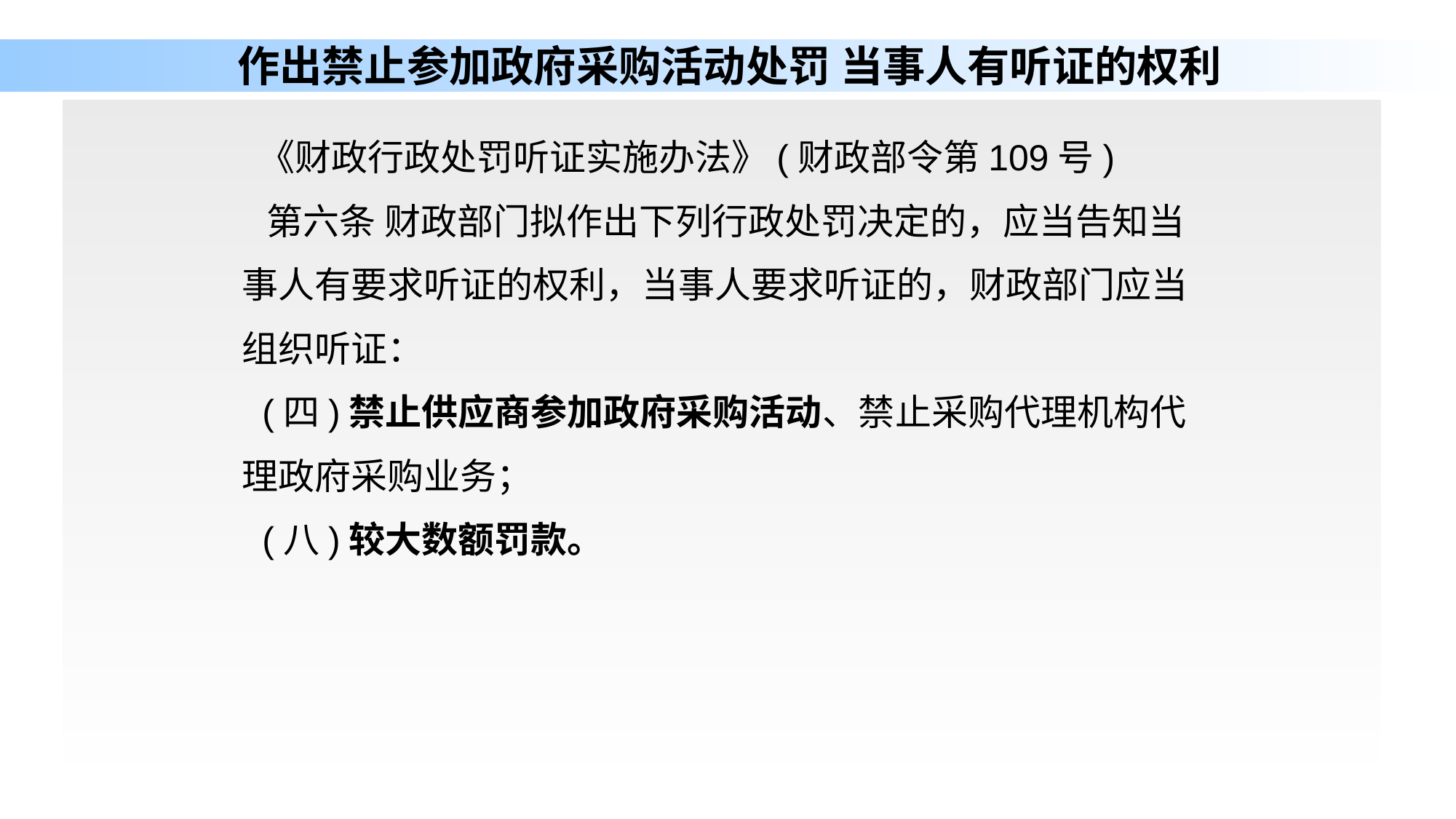

# 作出禁止参加政府采购活动处罚 当事人有听证的权利
 《财政行政处罚听证实施办法》(财政部令第109号)
  第六条 财政部门拟作出下列行政处罚决定的，应当告知当事人有要求听证的权利，当事人要求听证的，财政部门应当组织听证：
  (四)禁止供应商参加政府采购活动、禁止采购代理机构代理政府采购业务；
  (八)较大数额罚款。